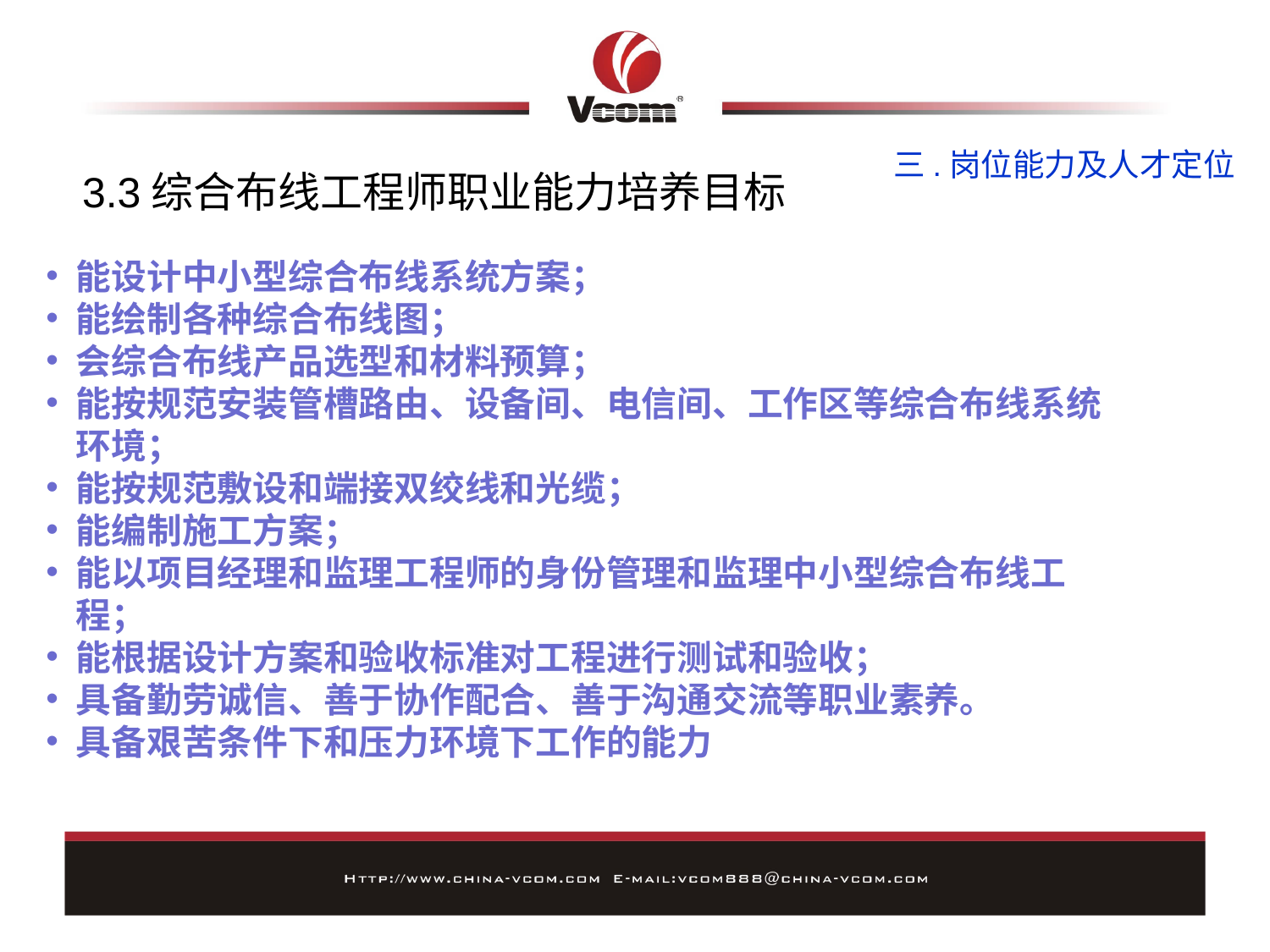

三.岗位能力及人才定位
3.3综合布线工程师职业能力培养目标

能设计中小型综合布线系统方案；
能绘制各种综合布线图；
会综合布线产品选型和材料预算；
能按规范安装管槽路由、设备间、电信间、工作区等综合布线系统    环境；
能按规范敷设和端接双绞线和光缆；
能编制施工方案；
能以项目经理和监理工程师的身份管理和监理中小型综合布线工程；
能根据设计方案和验收标准对工程进行测试和验收；
具备勤劳诚信、善于协作配合、善于沟通交流等职业素养。
具备艰苦条件下和压力环境下工作的能力